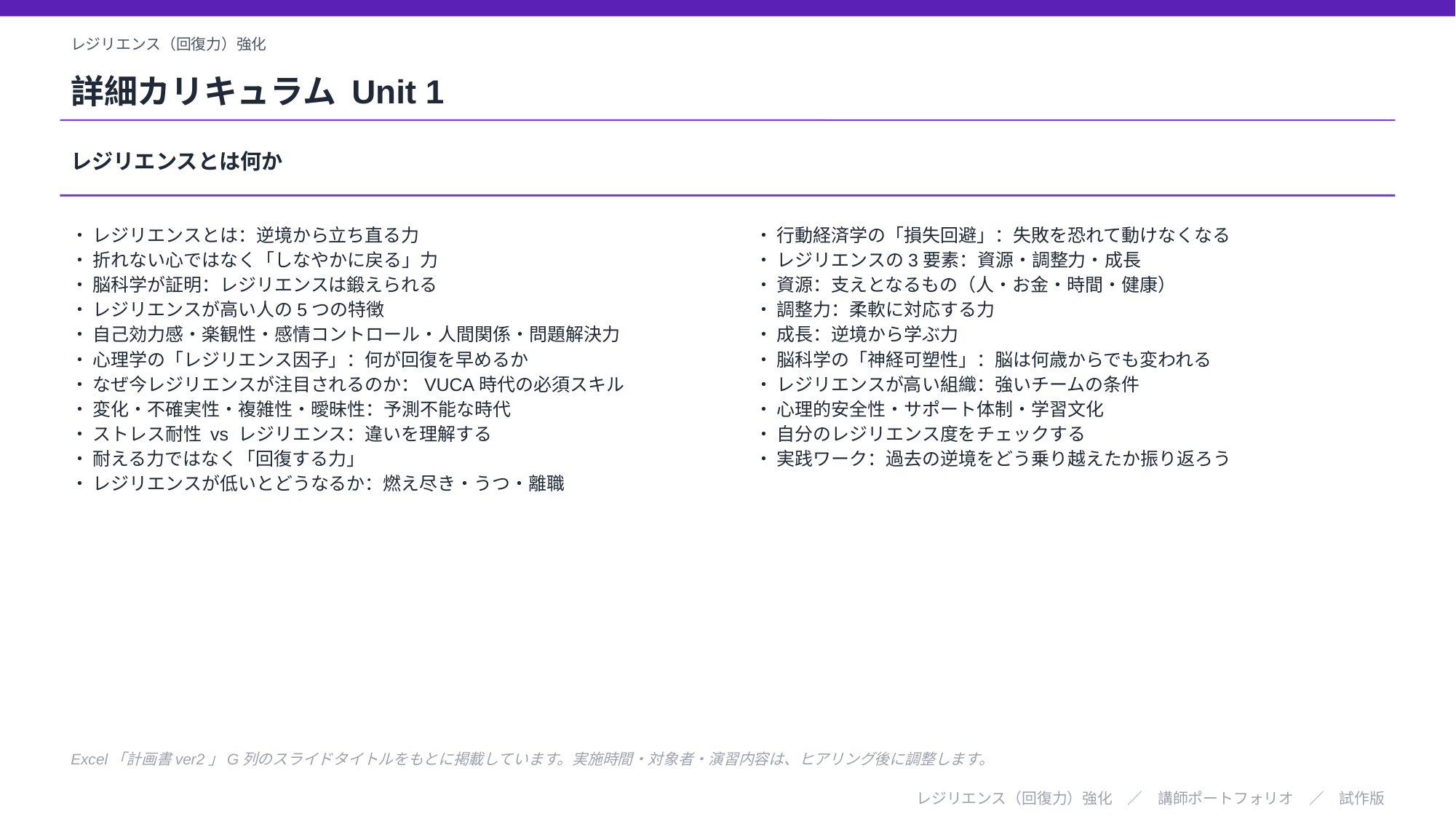

レジリエンス（回復力）強化
詳細カリキュラム Unit 1

レジリエンスとは何か

・ レジリエンスとは：逆境から立ち直る力
・ 折れない心ではなく「しなやかに戻る」力
・ 脳科学が証明：レジリエンスは鍛えられる
・ レジリエンスが高い人の5つの特徴
・ 自己効力感・楽観性・感情コントロール・人間関係・問題解決力
・ 心理学の「レジリエンス因子」：何が回復を早めるか
・ なぜ今レジリエンスが注目されるのか：VUCA時代の必須スキル
・ 変化・不確実性・複雑性・曖昧性：予測不能な時代
・ ストレス耐性 vs レジリエンス：違いを理解する
・ 耐える力ではなく「回復する力」
・ レジリエンスが低いとどうなるか：燃え尽き・うつ・離職
・ 行動経済学の「損失回避」：失敗を恐れて動けなくなる
・ レジリエンスの3要素：資源・調整力・成長
・ 資源：支えとなるもの（人・お金・時間・健康）
・ 調整力：柔軟に対応する力
・ 成長：逆境から学ぶ力
・ 脳科学の「神経可塑性」：脳は何歳からでも変われる
・ レジリエンスが高い組織：強いチームの条件
・ 心理的安全性・サポート体制・学習文化
・ 自分のレジリエンス度をチェックする
・ 実践ワーク：過去の逆境をどう乗り越えたか振り返ろう
Excel「計画書ver2」G列のスライドタイトルをもとに掲載しています。実施時間・対象者・演習内容は、ヒアリング後に調整します。
レジリエンス（回復力）強化　／　講師ポートフォリオ　／　試作版